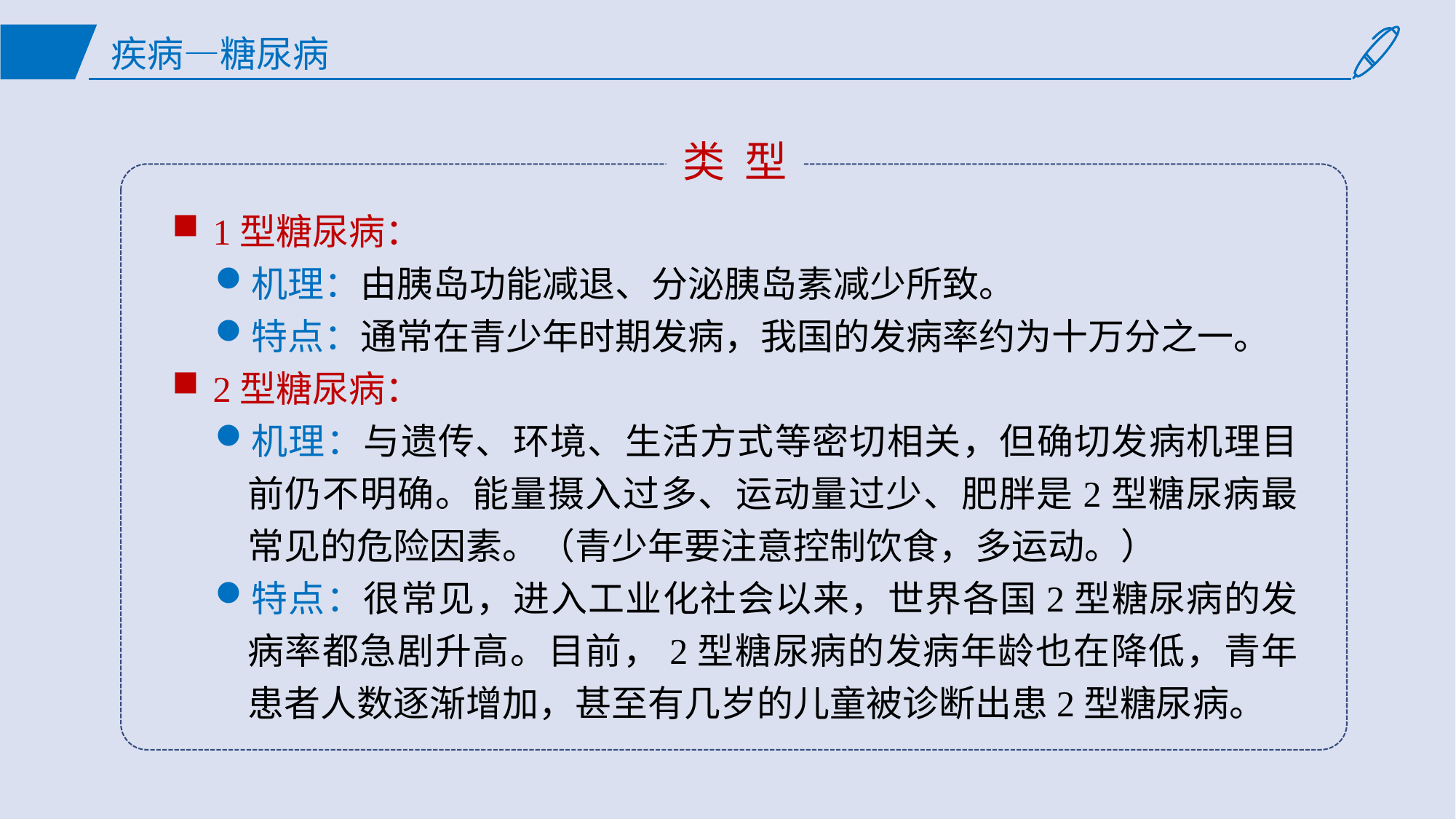

# 疾病—糖尿病
类  型

1型糖尿病：
机理：由胰岛功能减退、分泌胰岛素减少所致。
特点：通常在青少年时期发病，我国的发病率约为十万分之一。
2型糖尿病：
机理：与遗传、环境、生活方式等密切相关，但确切发病机理目前仍不明确。能量摄入过多、运动量过少、肥胖是2型糖尿病最常见的危险因素。（青少年要注意控制饮食，多运动。）
特点：很常见，进入工业化社会以来，世界各国2型糖尿病的发病率都急剧升高。目前，2型糖尿病的发病年龄也在降低，青年患者人数逐渐增加，甚至有几岁的儿童被诊断出患2型糖尿病。